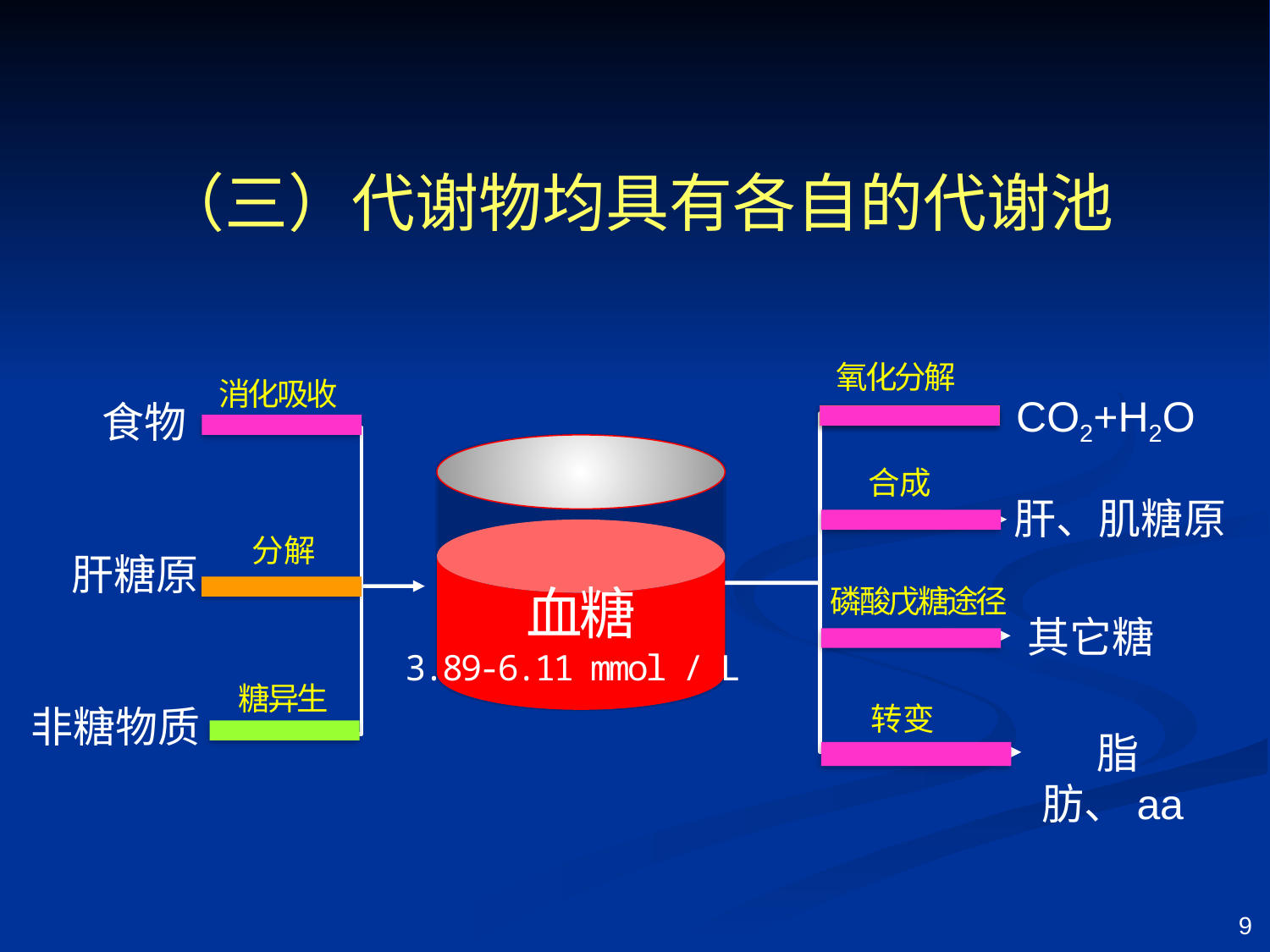

（三）代谢物均具有各自的代谢池
氧化分解
CO2+H2O

合成
肝、肌糖原

磷酸戊糖途径

其它糖
转变
脂肪、aa
消化吸收
      食物

   肝糖原

非糖物质

分解

糖异生

血糖
   3.89-6.11 mmol / L

9